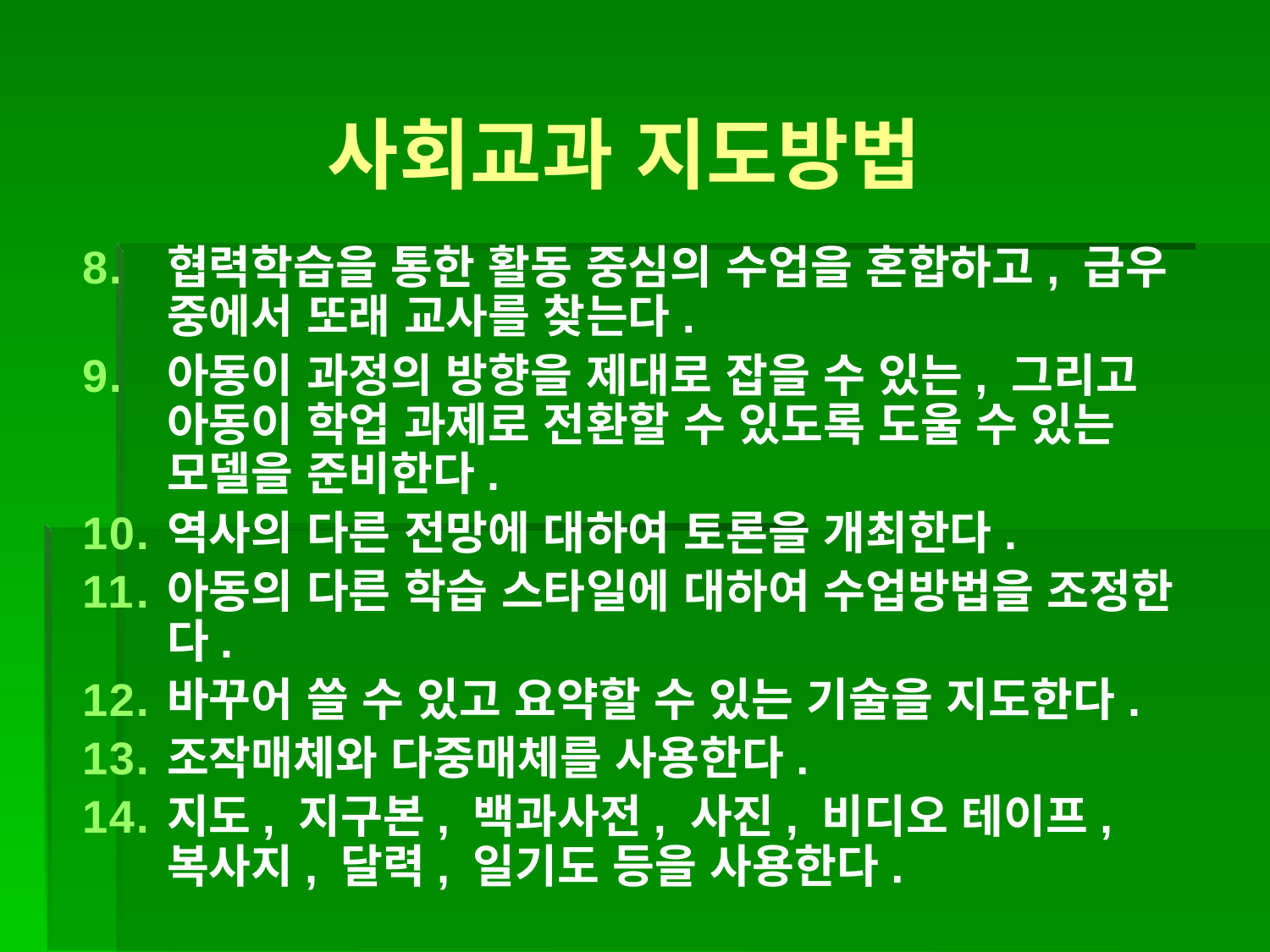

사회교과 지도방법
협력학습을 통한 활동 중심의 수업을 혼합하고, 급우 중에서 또래 교사를 찾는다.
아동이 과정의 방향을 제대로 잡을 수 있는, 그리고 아동이 학업 과제로 전환할 수 있도록 도울 수 있는 모델을 준비한다.
역사의 다른 전망에 대하여 토론을 개최한다.
아동의 다른 학습 스타일에 대하여 수업방법을 조정한다.
바꾸어 쓸 수 있고 요약할 수 있는 기술을 지도한다.
조작매체와 다중매체를 사용한다.
지도, 지구본, 백과사전, 사진, 비디오 테이프, 복사지, 달력, 일기도 등을 사용한다.